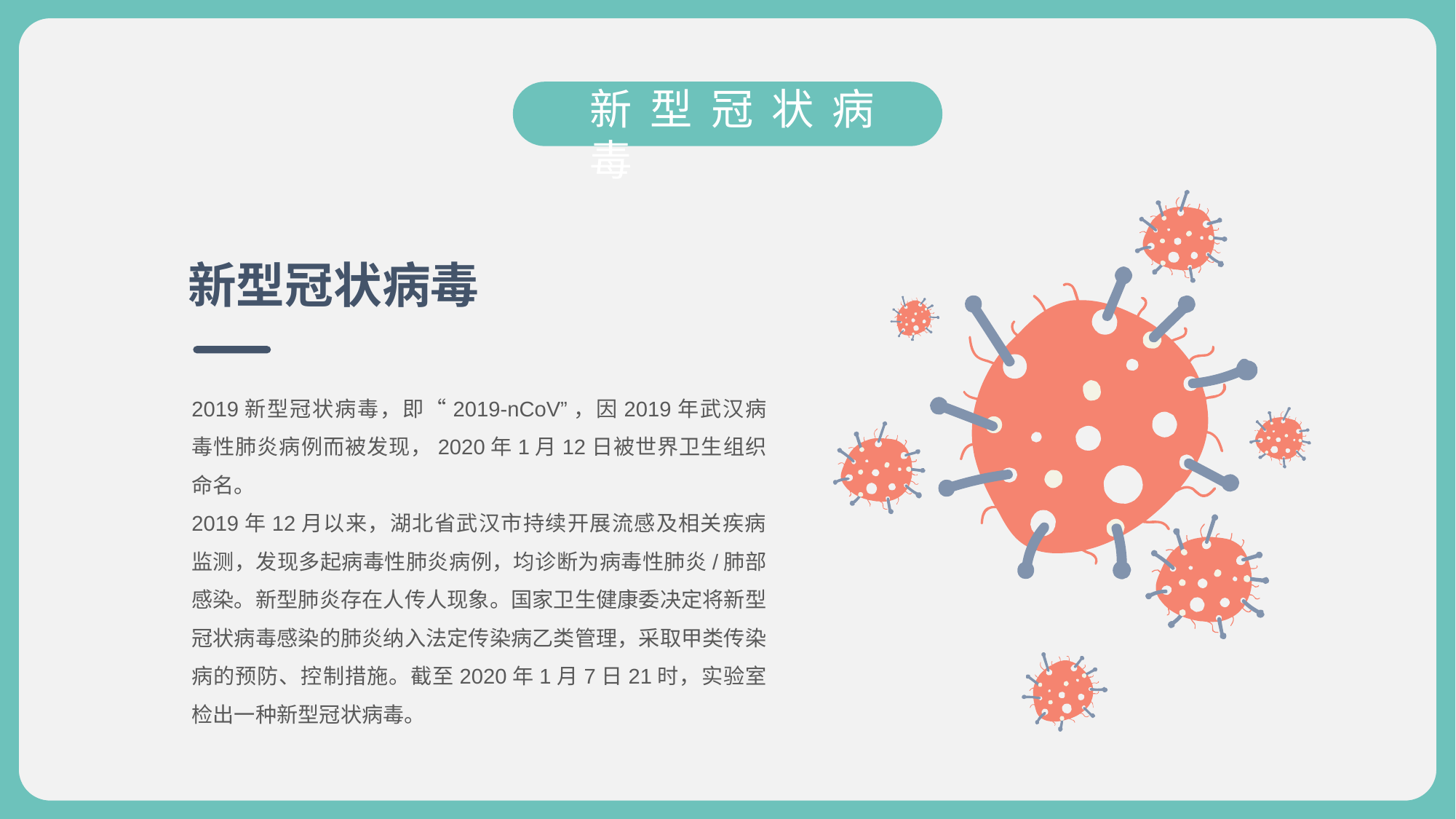

新型冠状病毒

新型冠状病毒

2019新型冠状病毒，即“2019-nCoV”，因2019年武汉病毒性肺炎病例而被发现，2020年1月12日被世界卫生组织命名。
2019年12月以来，湖北省武汉市持续开展流感及相关疾病监测，发现多起病毒性肺炎病例，均诊断为病毒性肺炎/肺部感染。新型肺炎存在人传人现象。国家卫生健康委决定将新型冠状病毒感染的肺炎纳入法定传染病乙类管理，采取甲类传染病的预防、控制措施。截至2020年1月7日21时，实验室检出一种新型冠状病毒。